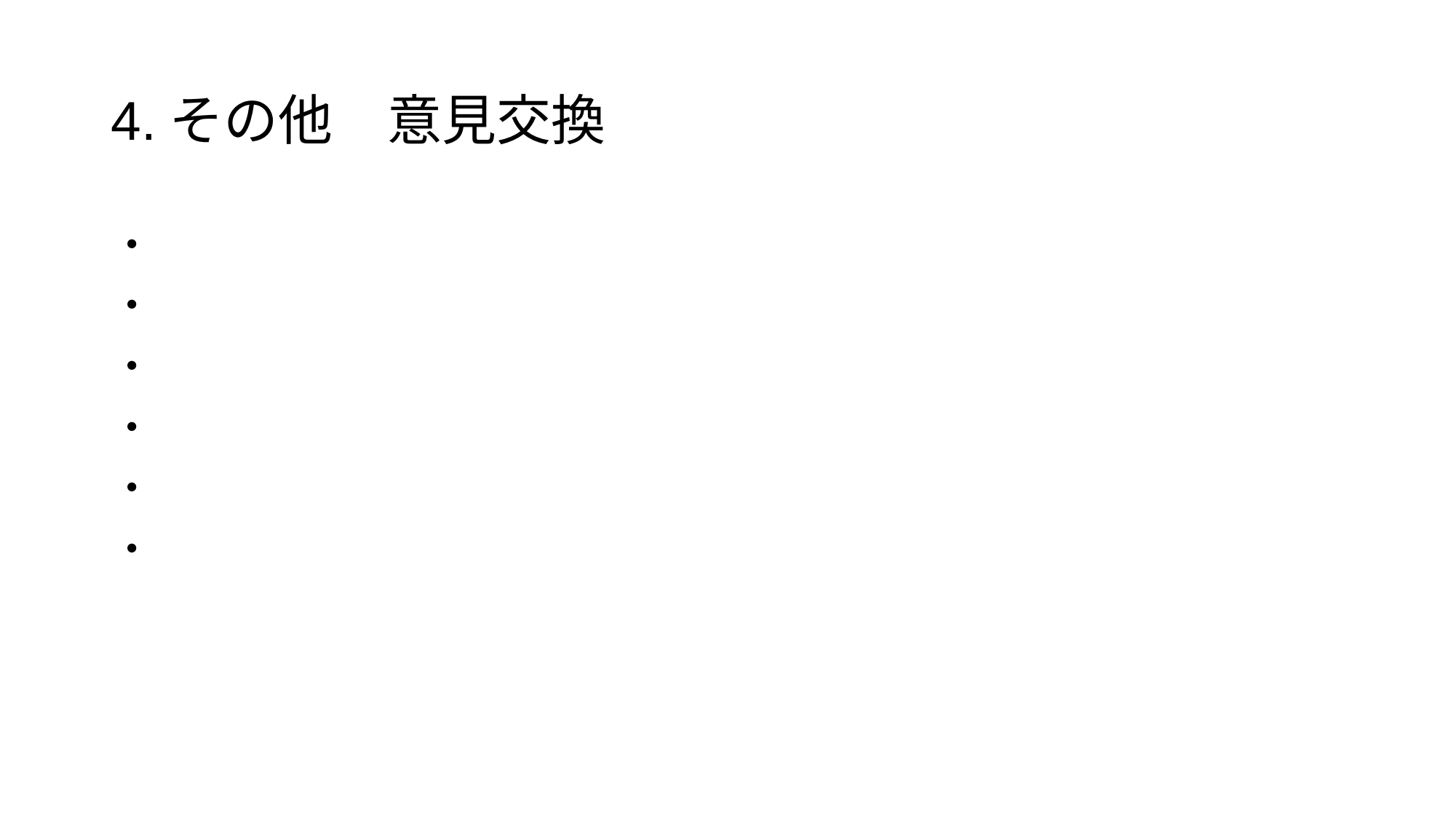

# 4.その他　意見交換
・
・
・
・
・
・